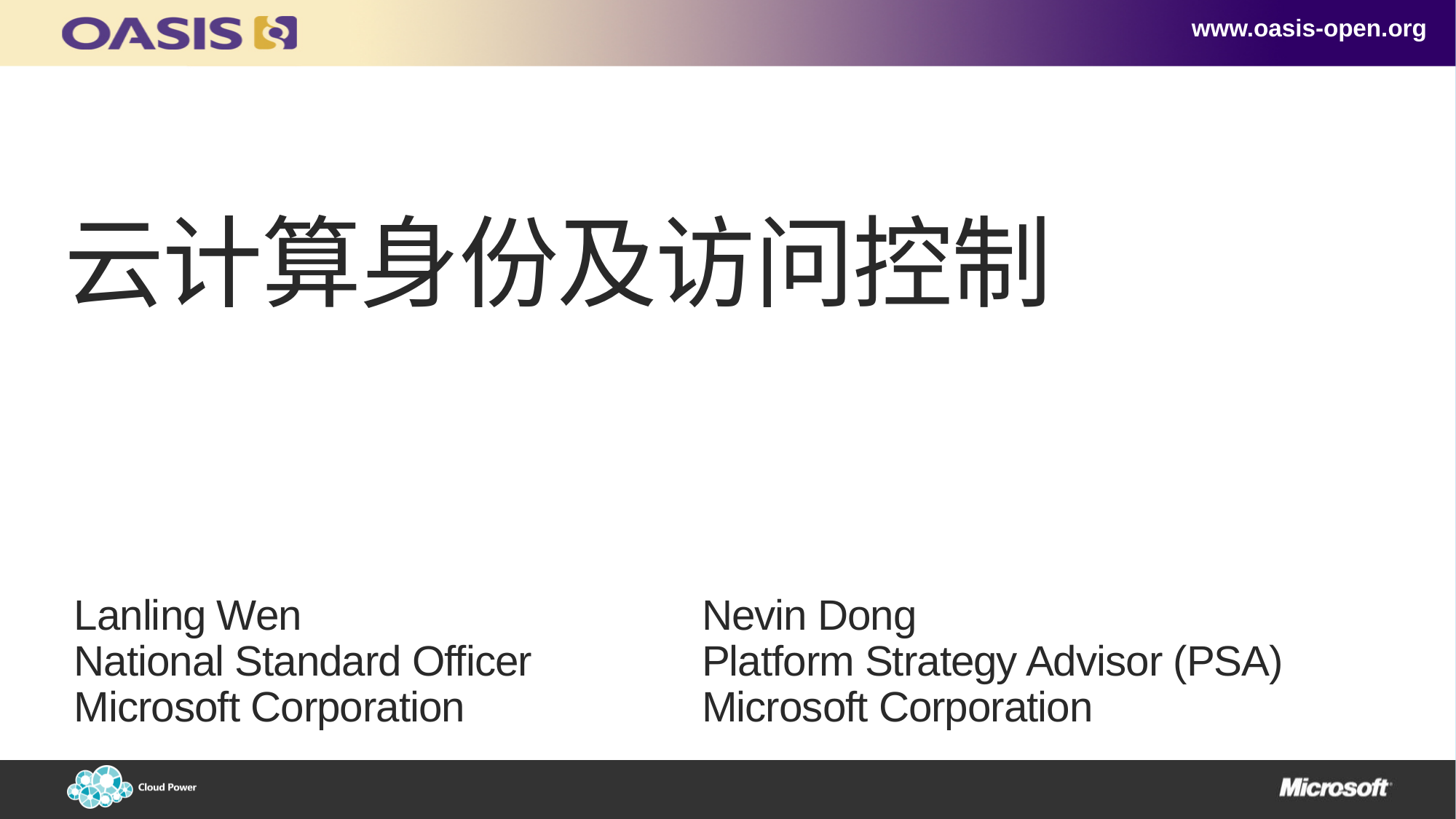

# 云计算身份及访问控制
Name
Title
Microsoft Corporation
Lanling Wen
National Standard Officer
Microsoft Corporation
Nevin Dong
Platform Strategy Advisor (PSA)
Microsoft Corporation